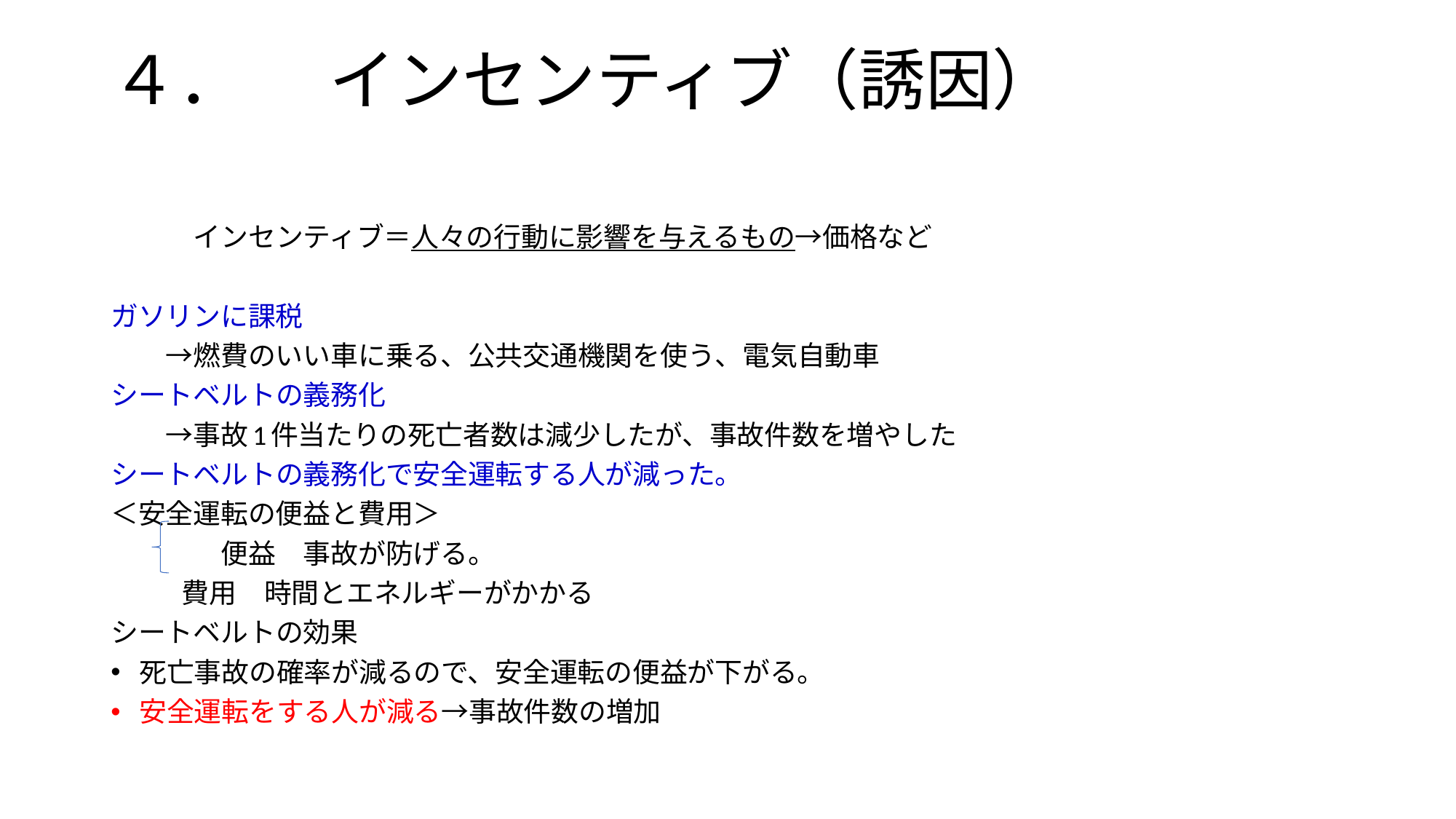

# ４．	インセンティブ（誘因）
　　　インセンティブ＝人々の行動に影響を与えるもの→価格など

ガソリンに課税
　　→燃費のいい車に乗る、公共交通機関を使う、電気自動車
シートベルトの義務化
　　→事故1件当たりの死亡者数は減少したが、事故件数を増やした
シートベルトの義務化で安全運転する人が減った。
＜安全運転の便益と費用＞
　　　　便益　事故が防げる。
　	費用　時間とエネルギーがかかる
シートベルトの効果
死亡事故の確率が減るので、安全運転の便益が下がる。
安全運転をする人が減る→事故件数の増加